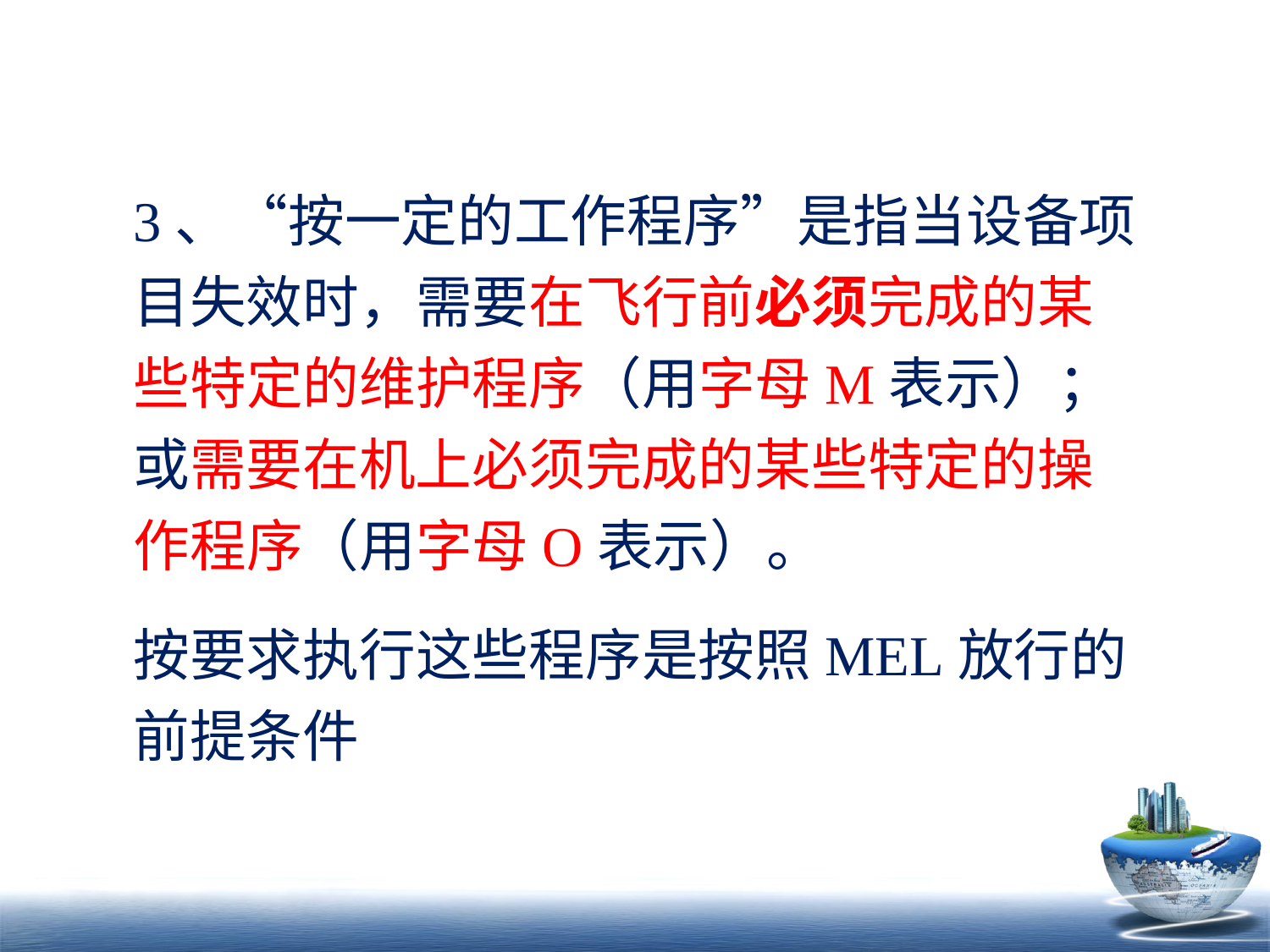

3、“按一定的工作程序”是指当设备项目失效时，需要在飞行前必须完成的某些特定的维护程序（用字母M表示）；或需要在机上必须完成的某些特定的操作程序（用字母O表示）。
按要求执行这些程序是按照MEL放行的前提条件